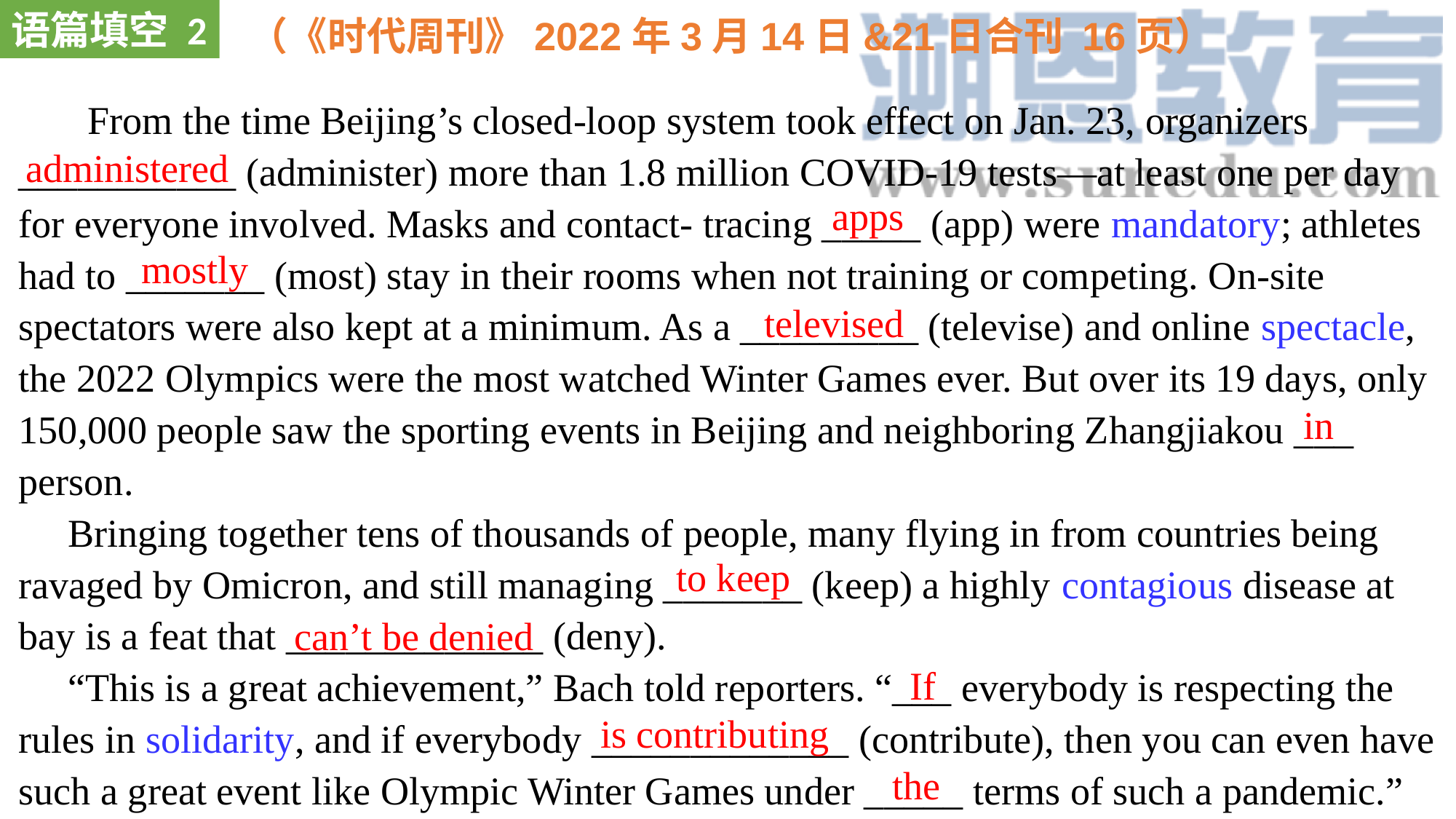

语篇填空 2
 （《时代周刊》2022年3月14日&21日合刊 16页）
       From the time Beijing’s closed-loop system took effect on Jan. 23, organizers ___________ (administer) more than 1.8 million COVID-19 tests—at least one per day for everyone involved. Masks and contact- tracing _____ (app) were mandatory; athletes had to _______ (most) stay in their rooms when not training or competing. On-site spectators were also kept at a minimum. As a _________ (televise) and online spectacle, the 2022 Olympics were the most watched Winter Games ever. But over its 19 days, only 150,000 people saw the sporting events in Beijing and neighboring Zhangjiakou ___ person.
     Bringing together tens of thousands of people, many flying in from countries being ravaged by Omicron, and still managing _______ (keep) a highly contagious disease at bay is a feat that _____________ (deny).
     “This is a great achievement,” Bach told reporters. “___ everybody is respecting the rules in solidarity, and if everybody _____________ (contribute), then you can even have such a great event like Olympic Winter Games under _____ terms of such a pandemic.”
administered
apps
mostly
televised
in
to keep
can’t be denied
If
is contributing
the